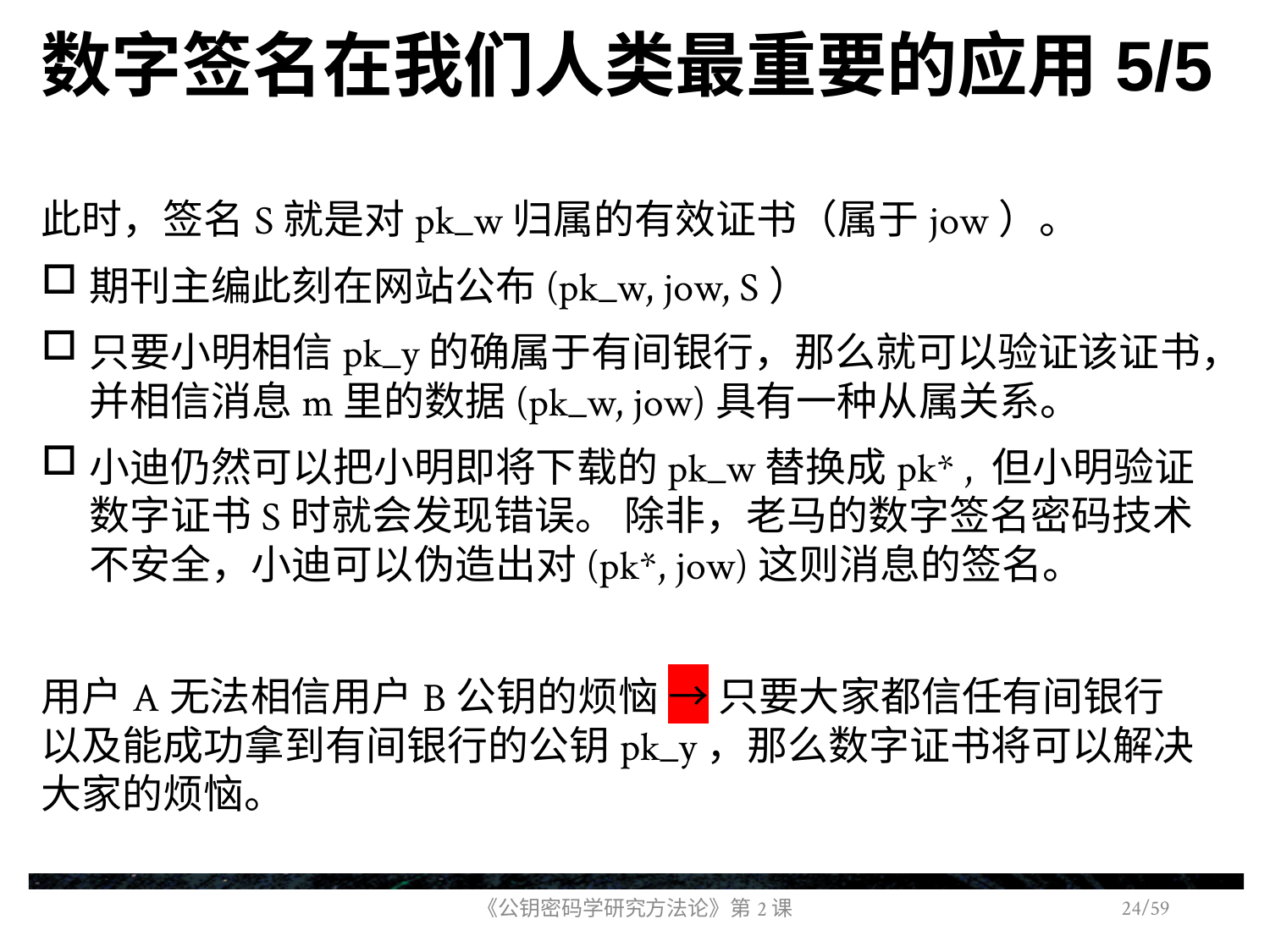

# 数字签名在我们人类最重要的应用5/5
此时，签名S就是对pk_w归属的有效证书（属于jow）。
期刊主编此刻在网站公布(pk_w, jow, S）
只要小明相信pk_y的确属于有间银行，那么就可以验证该证书，并相信消息m里的数据(pk_w, jow)具有一种从属关系。
小迪仍然可以把小明即将下载的pk_w替换成pk* , 但小明验证数字证书S时就会发现错误。 除非，老马的数字签名密码技术不安全，小迪可以伪造出对(pk*, jow)这则消息的签名。

用户A无法相信用户B公钥的烦恼 → 只要大家都信任有间银行以及能成功拿到有间银行的公钥pk_y，那么数字证书将可以解决大家的烦恼。
《公钥密码学研究方法论》第2课
24/59